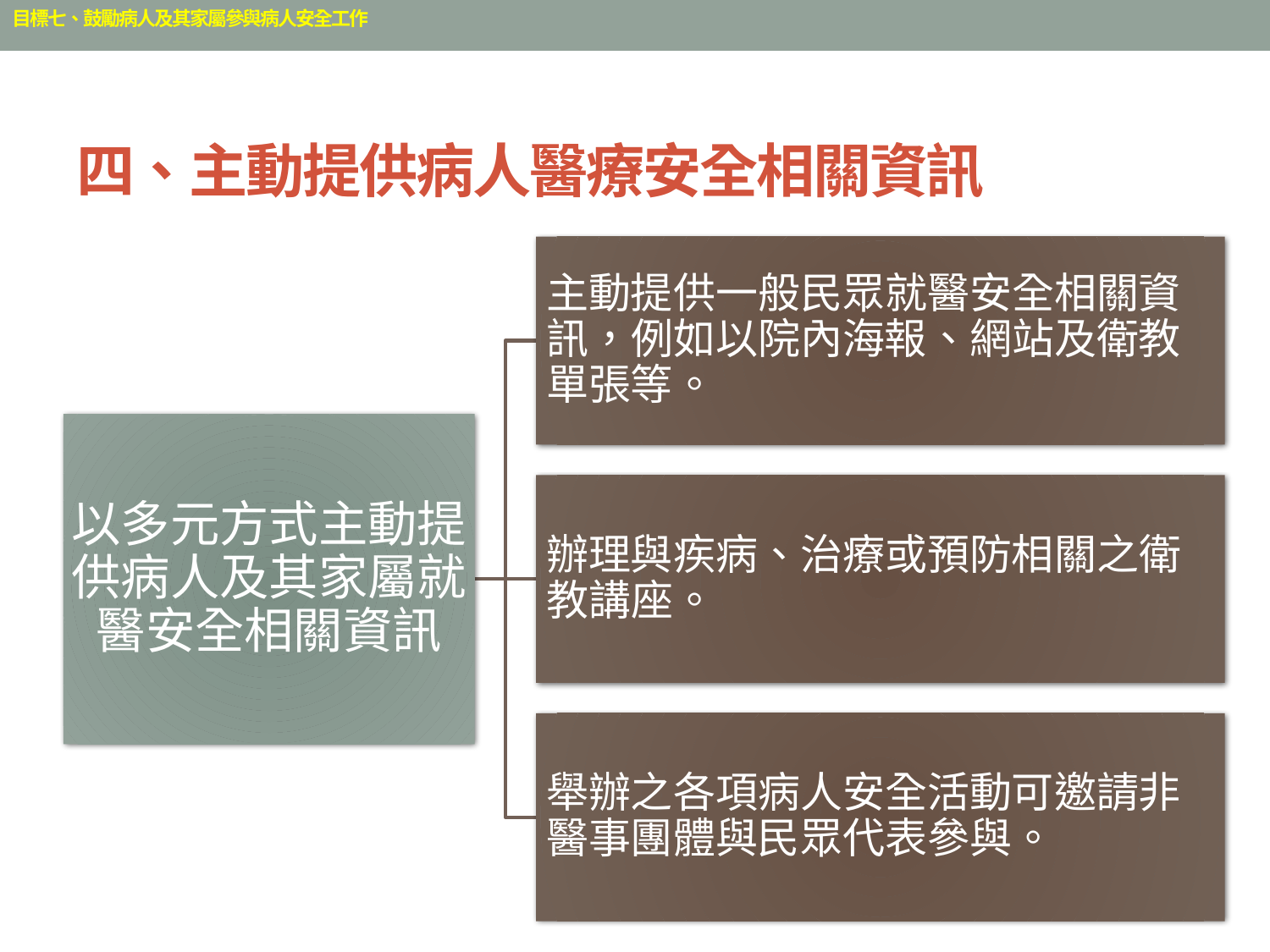

# 四、主動提供病人醫療安全相關資訊

以多元方式主動提供病人及其家屬就醫安全相關資訊
主動提供一般民眾就醫安全相關資訊，例如以院內海報、網站及衛教單張等。
辦理與疾病、治療或預防相關之衛教講座。
舉辦之各項病人安全活動可邀請非醫事團體與民眾代表參與。